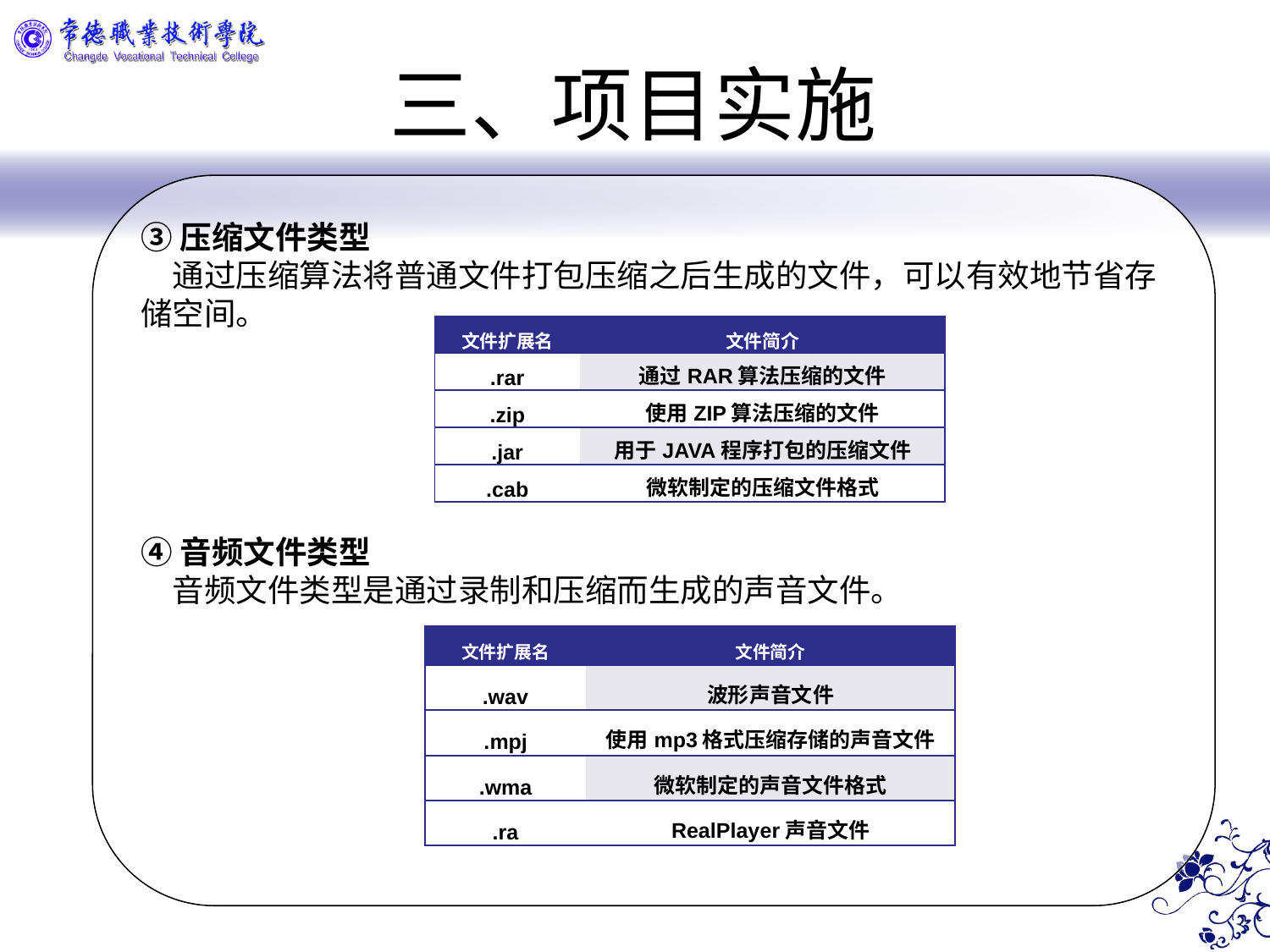

# 三、项目实施
③压缩文件类型
　通过压缩算法将普通文件打包压缩之后生成的文件，可以有效地节省存
储空间。

④音频文件类型
　音频文件类型是通过录制和压缩而生成的声音文件。

| 文件扩展名 | 文件简介 |
| --- | --- |
| .rar | 通过RAR算法压缩的文件 |
| .zip | 使用ZIP算法压缩的文件 |
| .jar | 用于JAVA程序打包的压缩文件 |
| .cab | 微软制定的压缩文件格式 |
| 文件扩展名 | 文件简介 |
| --- | --- |
| .wav | 波形声音文件 |
| .mpj | 使用mp3格式压缩存储的声音文件 |
| .wma | 微软制定的声音文件格式 |
| .ra | RealPlayer声音文件 |